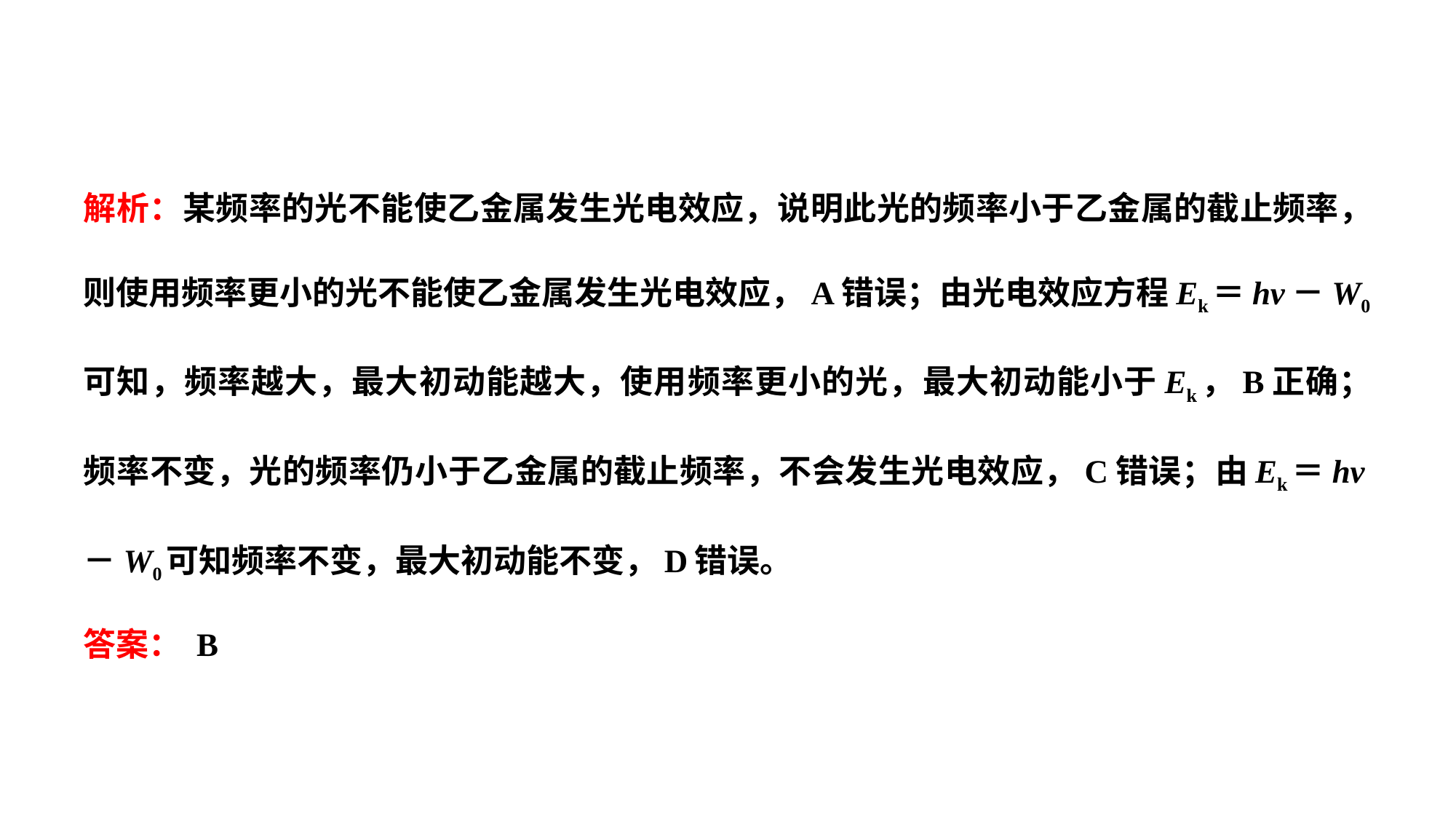

解析：某频率的光不能使乙金属发生光电效应，说明此光的频率小于乙金属的截止频率，则使用频率更小的光不能使乙金属发生光电效应，A错误；由光电效应方程Ek＝hν－W0可知，频率越大，最大初动能越大，使用频率更小的光，最大初动能小于Ek，B正确；频率不变，光的频率仍小于乙金属的截止频率，不会发生光电效应，C错误；由Ek＝hν－W0可知频率不变，最大初动能不变，D错误。
答案： B